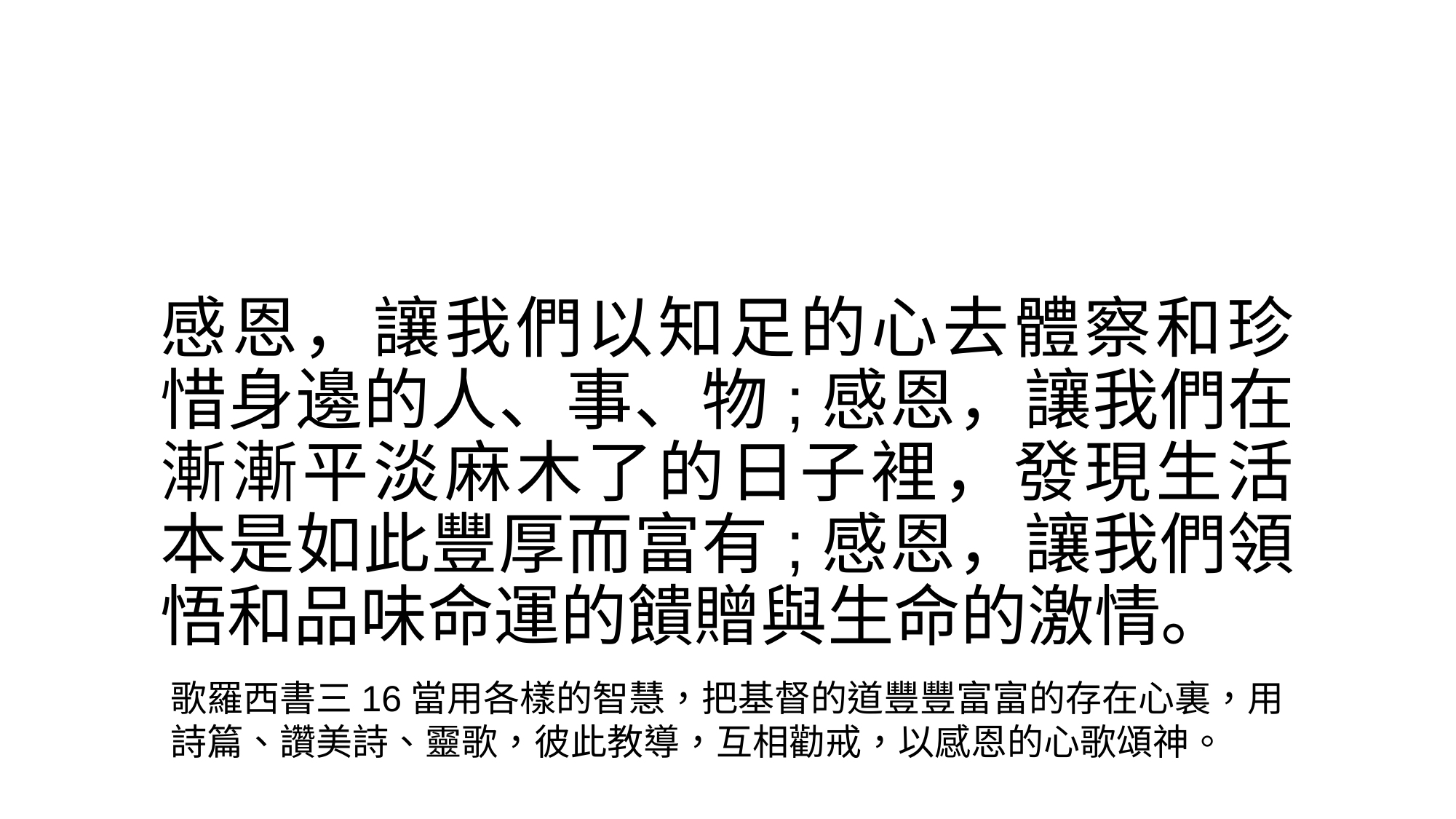

感恩，讓我們以知足的心去體察和珍惜身邊的人、事、物;感恩，讓我們在漸漸平淡麻木了的日子裡，發現生活本是如此豐厚而富有;感恩，讓我們領悟和品味命運的饋贈與生命的激情。
歌羅西書三16當用各樣的智慧，把基督的道豐豐富富的存在心裏，用詩篇、讚美詩、靈歌，彼此教導，互相勸戒，以感恩的心歌頌神。